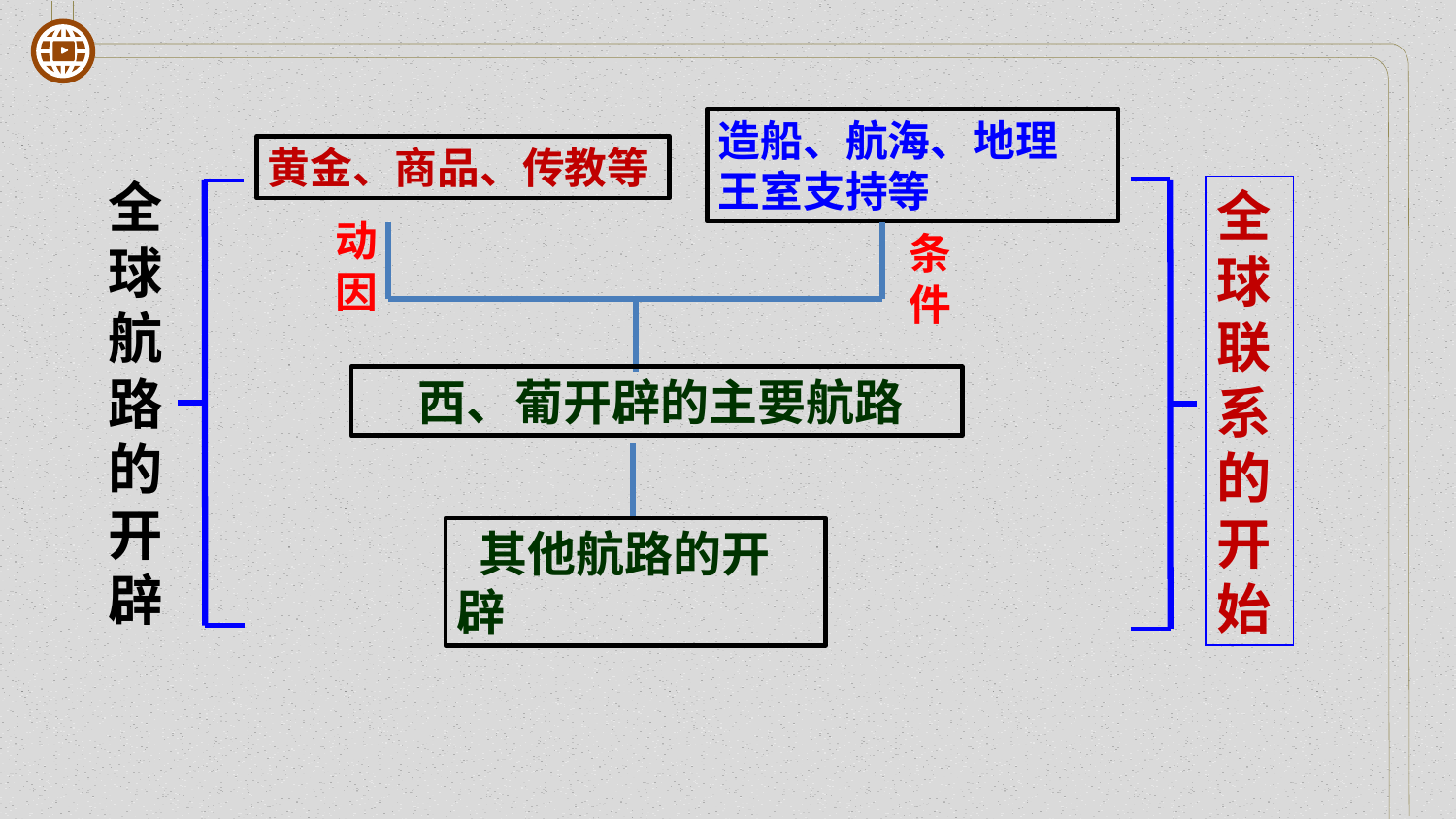

造船、航海、地理
王室支持等
黄金、商品、传教等
全球航路的开辟
全球联系的开始
动因
条件
    西、葡开辟的主要航路
 其他航路的开辟